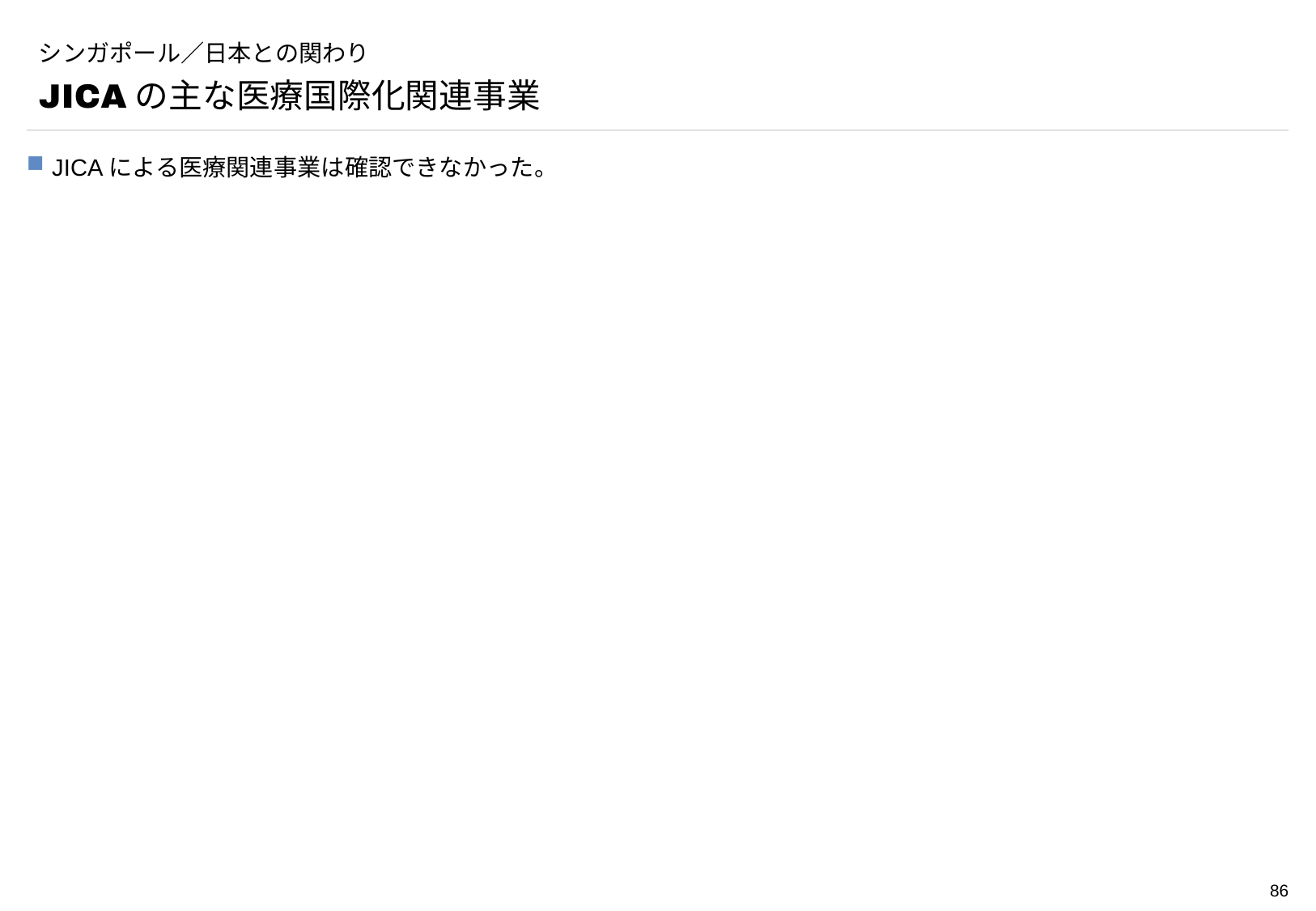

# シンガポール／日本との関わり
JICAの主な医療国際化関連事業
JICAによる医療関連事業は確認できなかった。